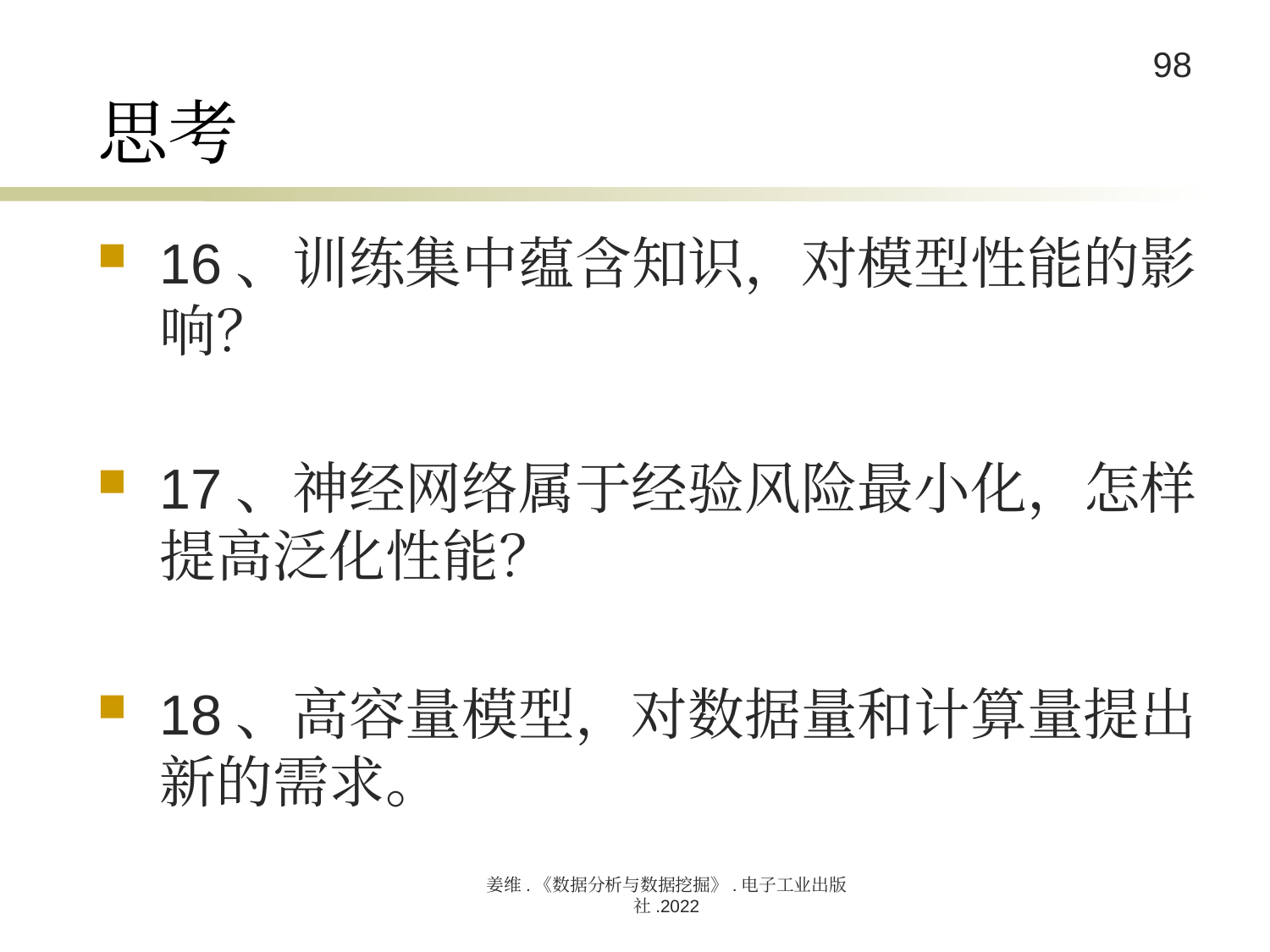

# 思考
16、训练集中蕴含知识，对模型性能的影响？

17、神经网络属于经验风险最小化，怎样提高泛化性能？

18、高容量模型，对数据量和计算量提出新的需求。
姜维.《数据分析与数据挖掘》.电子工业出版社.2022